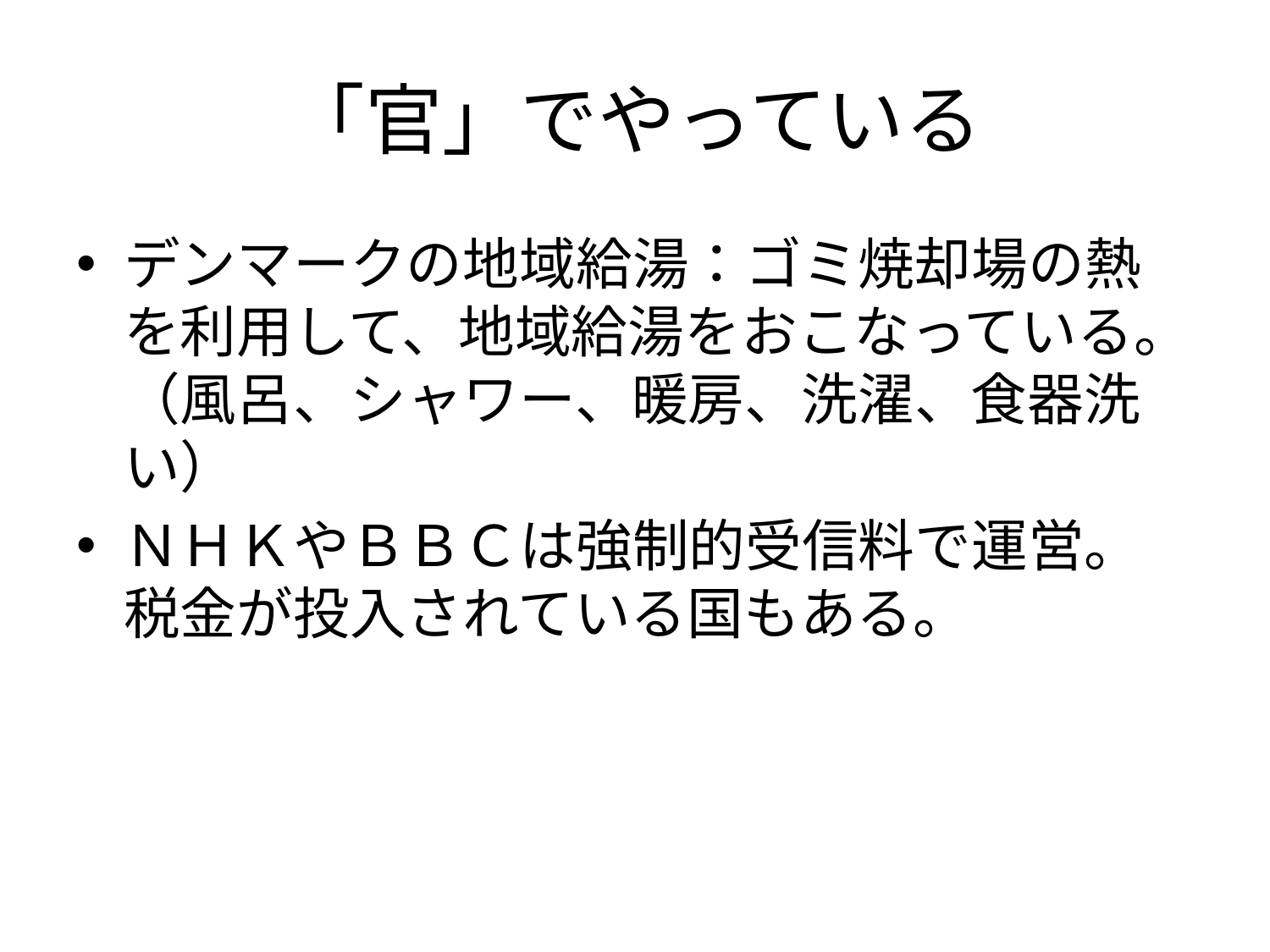

# 「官」でやっている
デンマークの地域給湯：ゴミ焼却場の熱を利用して、地域給湯をおこなっている。（風呂、シャワー、暖房、洗濯、食器洗い）
ＮＨＫやＢＢＣは強制的受信料で運営。税金が投入されている国もある。